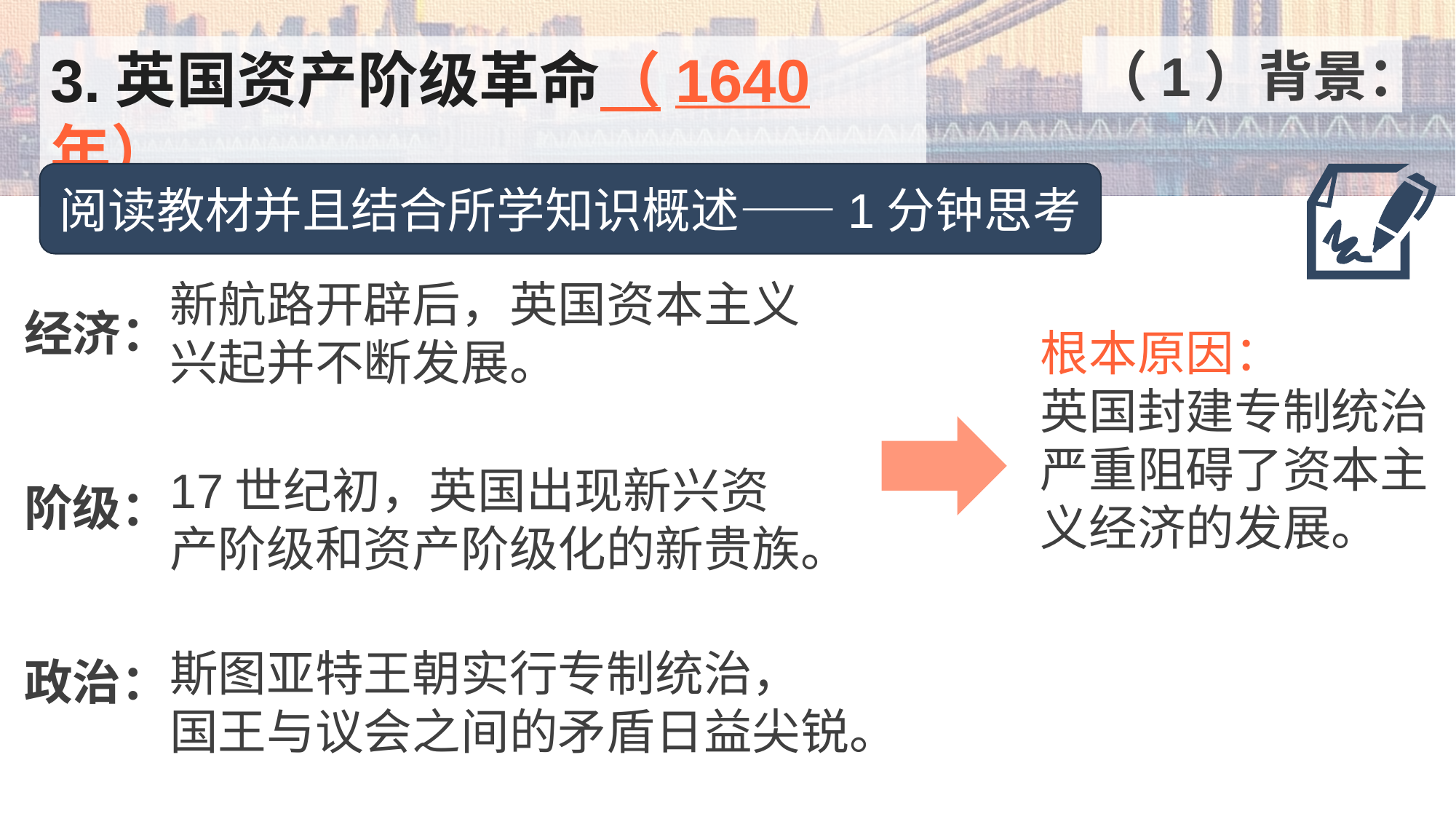

（1）背景：
3.英国资产阶级革命（1640年）
阅读教材并且结合所学知识概述——1分钟思考

经济：

阶级：

政治：
新航路开辟后，英国资本主义兴起并不断发展。
根本原因：
英国封建专制统治严重阻碍了资本主义经济的发展。

17世纪初，英国出现新兴资产阶级和资产阶级化的新贵族。
斯图亚特王朝实行专制统治，
国王与议会之间的矛盾日益尖锐。
9